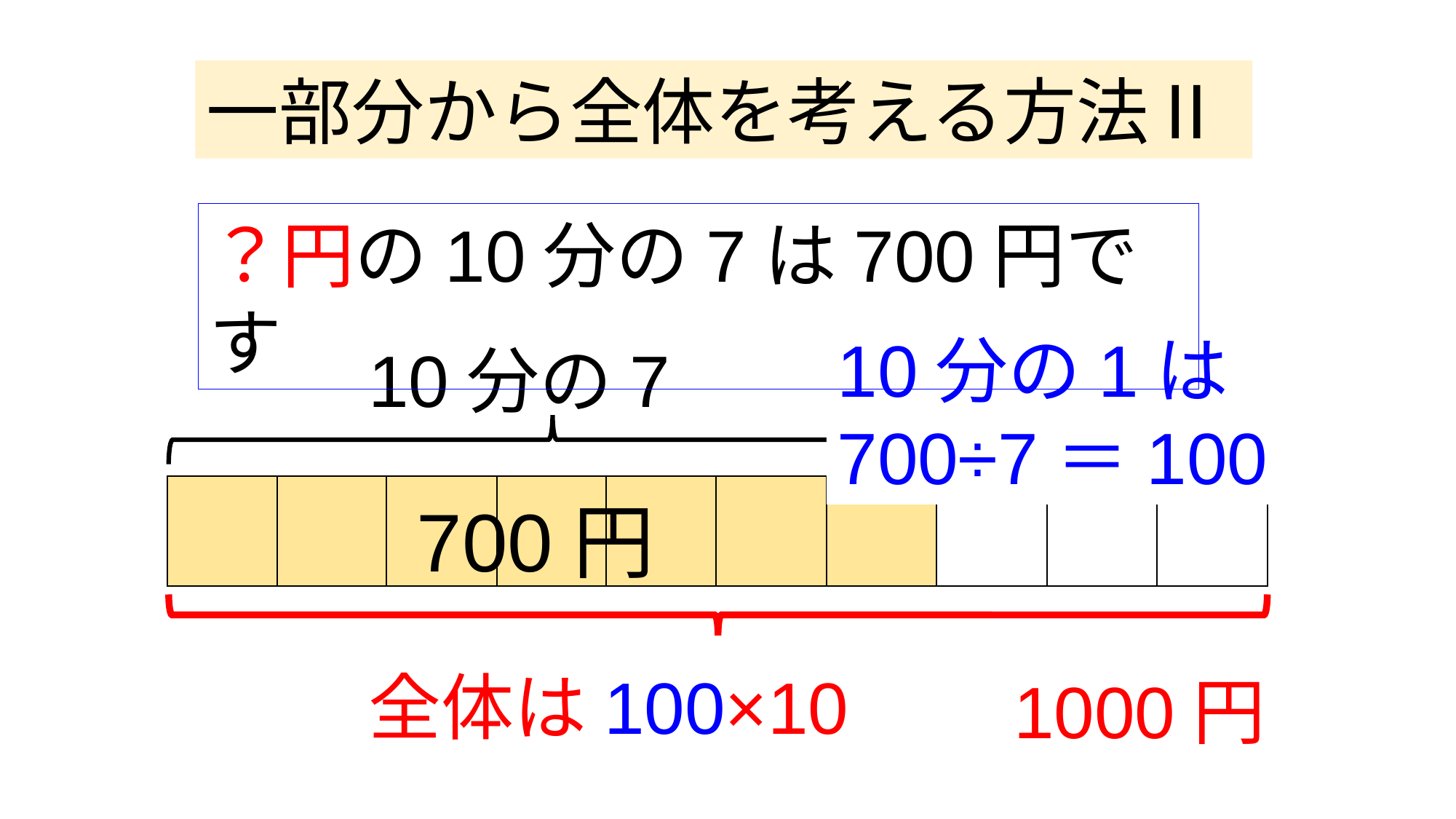

一部分から全体を考える方法Ⅱ

？円の10分の7は700円です
10分の1は
700÷7＝100
10分の7

700円
全体は100×10
1000円